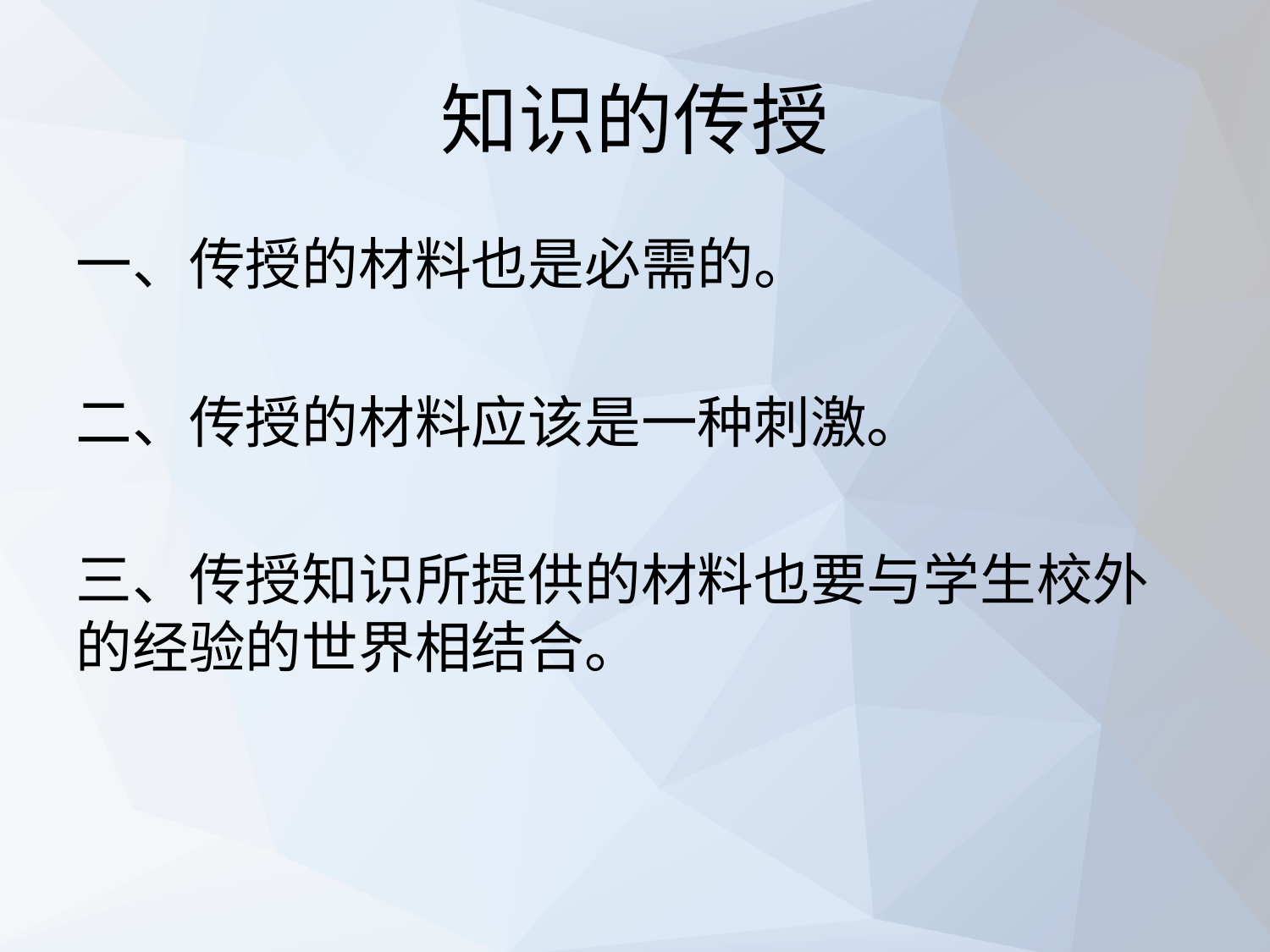

# 知识的传授
一、传授的材料也是必需的。

二、传授的材料应该是一种刺激。

三、传授知识所提供的材料也要与学生校外的经验的世界相结合。